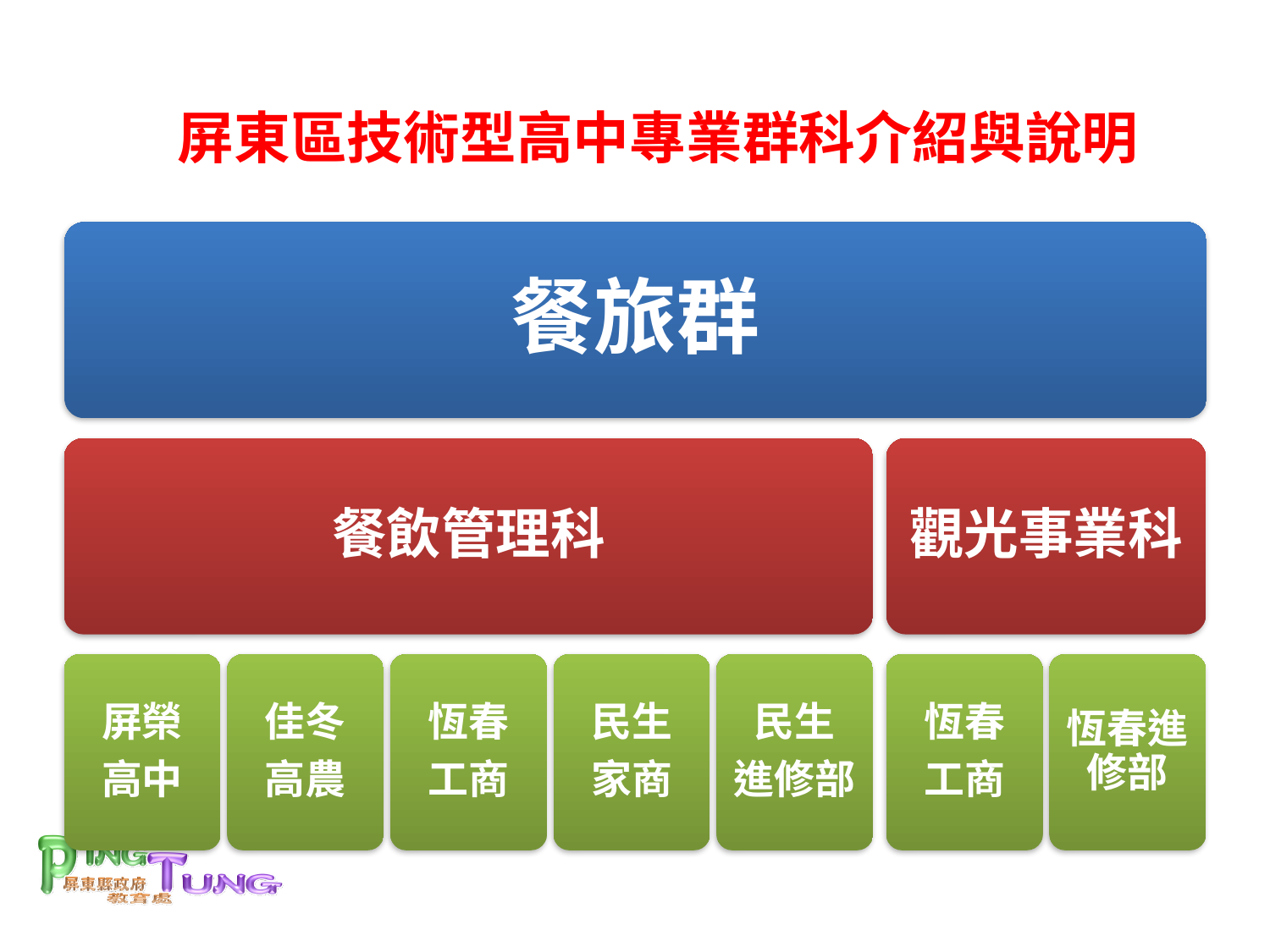

屏東區技術型高中專業群科介紹與說明

餐旅群

餐飲管理科
觀光事業科

屏榮
高中
佳冬
高農
恆春
工商
民生
家商
民生
進修部
恆春
工商
恆春進修部